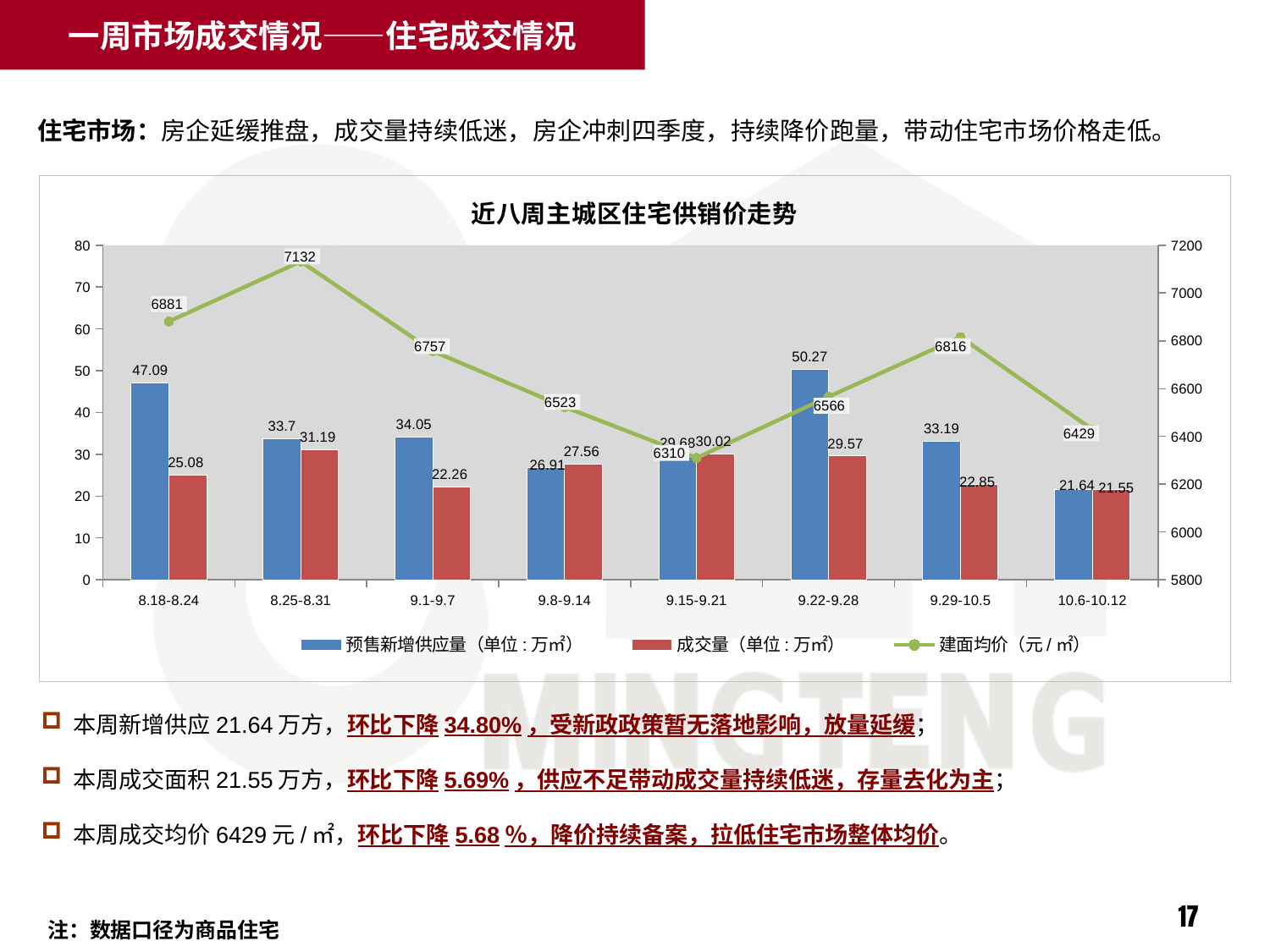

一周市场成交情况——住宅成交情况
住宅市场：房企延缓推盘，成交量持续低迷，房企冲刺四季度，持续降价跑量，带动住宅市场价格走低。

### Chart

| Category | 预售新增供应量（单位:万㎡） | 成交量（单位:万㎡） | 建面均价（元/㎡） |
|---|---|---|---|
| 8.18-8.24 | 47.09 | 25.08 | 6881.0 |
| 8.25-8.31 | 33.7 | 31.19 | 7132.0 |
| 9.1-9.7 | 34.050000000000004 | 22.259999999999987 | 6757.0 |
| 9.8-9.14 | 26.91 | 27.56 | 6523.0 |
| 9.15-9.21 | 29.68 | 30.02 | 6310.0 |
| 9.22-9.28 | 50.27 | 29.57 | 6566.0 |
| 9.29-10.5 | 33.19000000000001 | 22.85 | 6816.0 |
| 10.6-10.12 | 21.64 | 21.55 | 6429.0 |
 本周新增供应21.64万方，环比下降34.80%，受新政政策暂无落地影响，放量延缓；

 本周成交面积21.55万方，环比下降5.69%，供应不足带动成交量持续低迷，存量去化为主；

 本周成交均价6429元/㎡，环比下降5.68％，降价持续备案，拉低住宅市场整体均价。
17
注：数据口径为商品住宅